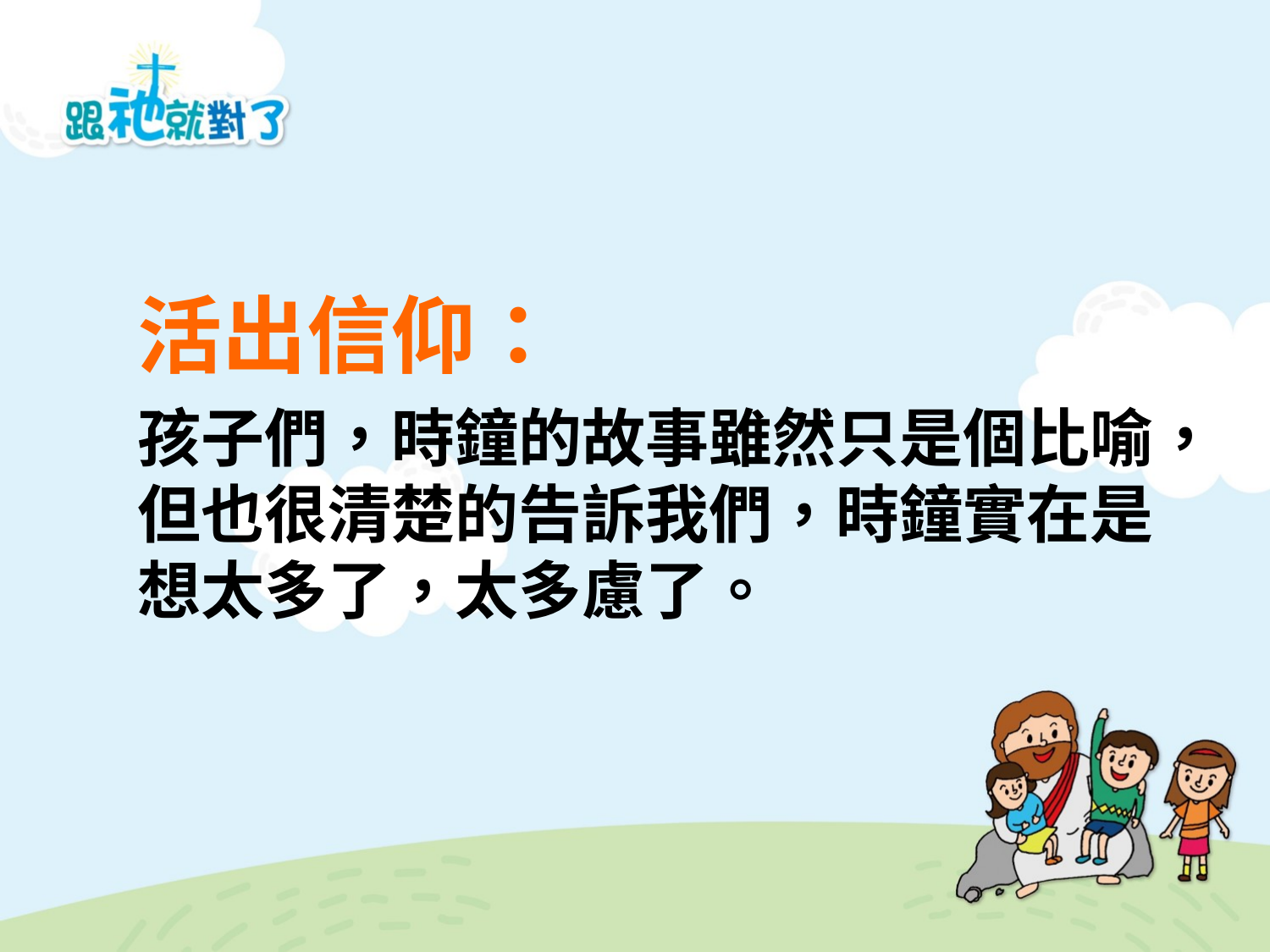

活出信仰：
孩子們，時鐘的故事雖然只是個比喻，但也很清楚的告訴我們，時鐘實在是想太多了，太多慮了。